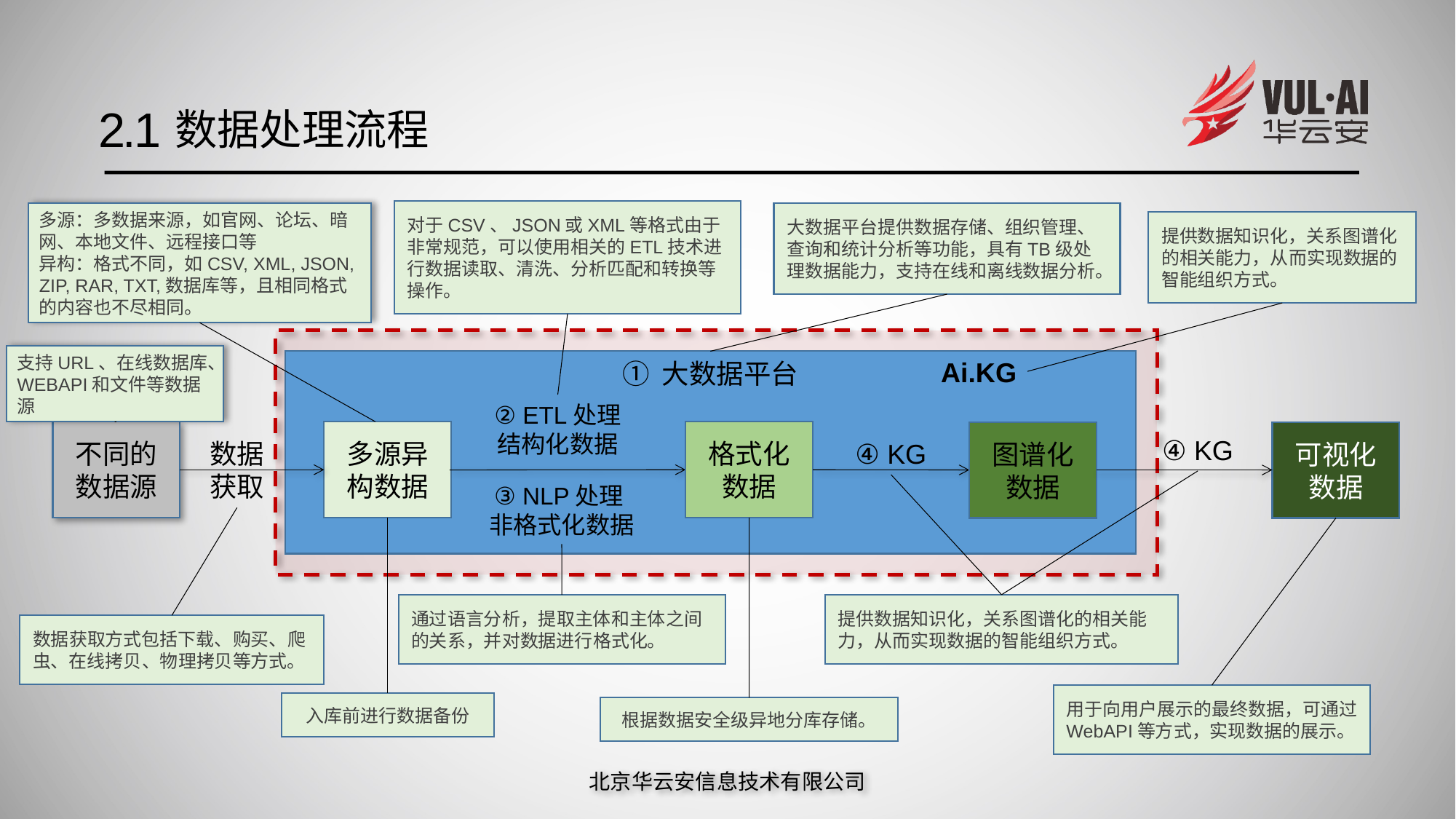

2.1
数据处理流程
对于CSV、JSON或XML等格式由于非常规范，可以使用相关的ETL技术进行数据读取、清洗、分析匹配和转换等操作。
多源：多数据来源，如官网、论坛、暗网、本地文件、远程接口等
异构：格式不同，如CSV, XML, JSON, ZIP, RAR, TXT,数据库等，且相同格式的内容也不尽相同。
大数据平台提供数据存储、组织管理、查询和统计分析等功能，具有TB级处理数据能力，支持在线和离线数据分析。
提供数据知识化，关系图谱化的相关能力，从而实现数据的智能组织方式。

支持URL、在线数据库、WEBAPI和文件等数据源
Ai.KG
① 大数据平台
② ETL处理
结构化数据
不同的数据源
多源异构数据
格式化数据
图谱化数据
可视化数据
④ KG
④ KG
数据
获取
③ NLP处理
非格式化数据
通过语言分析，提取主体和主体之间的关系，并对数据进行格式化。
提供数据知识化，关系图谱化的相关能力，从而实现数据的智能组织方式。
数据获取方式包括下载、购买、爬虫、在线拷贝、物理拷贝等方式。
用于向用户展示的最终数据，可通过WebAPI等方式，实现数据的展示。
入库前进行数据备份
根据数据安全级异地分库存储。

北京华云安信息技术有限公司
9